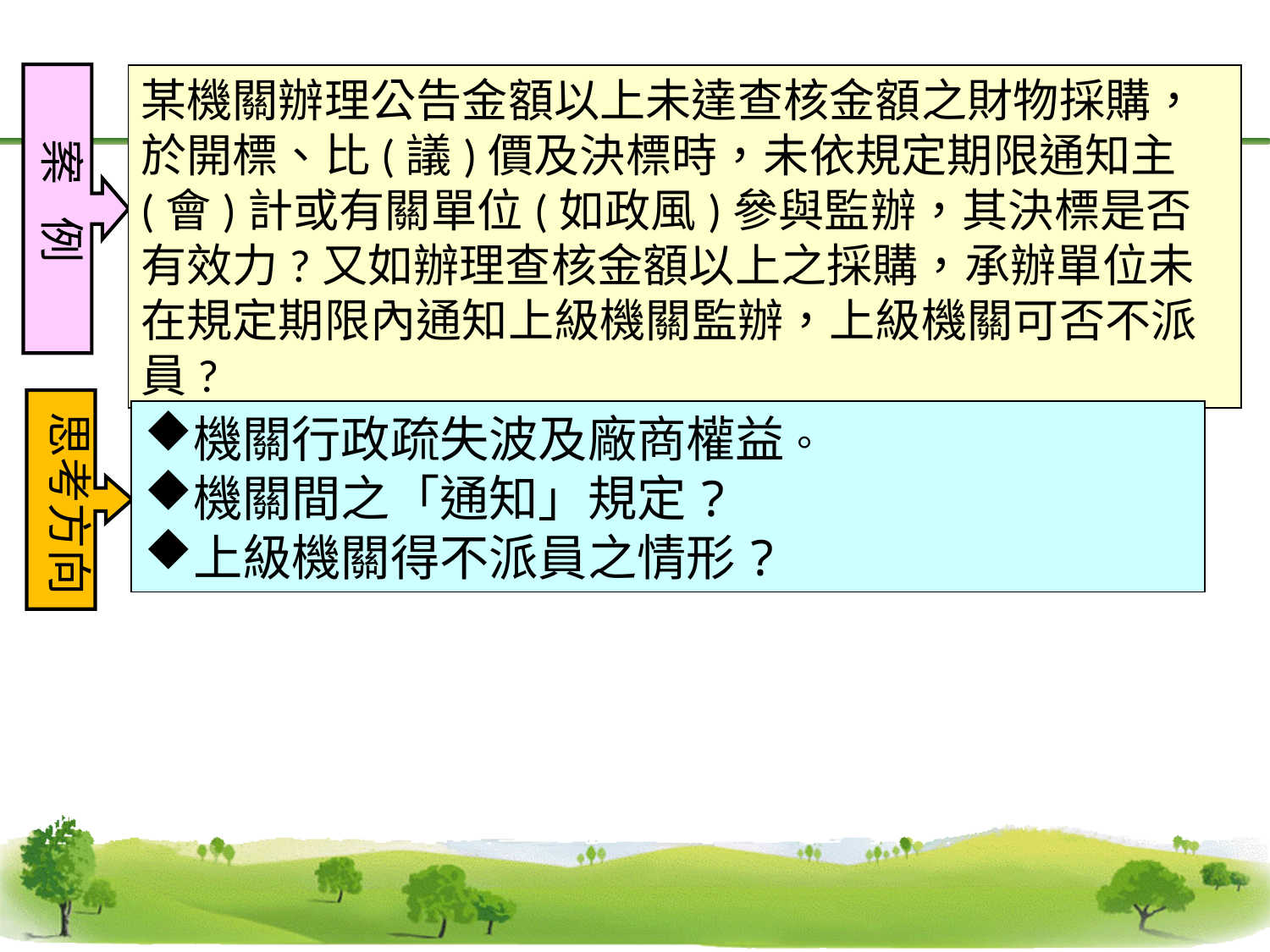

某機關辦理公告金額以上未達查核金額之財物採購，於開標、比(議)價及決標時，未依規定期限通知主(會)計或有關單位(如政風)參與監辦，其決標是否有效力?又如辦理查核金額以上之採購，承辦單位未在規定期限內通知上級機關監辦，上級機關可否不派員?
案   例
思考方向

機關行政疏失波及廠商權益。
機關間之「通知」規定?
上級機關得不派員之情形?